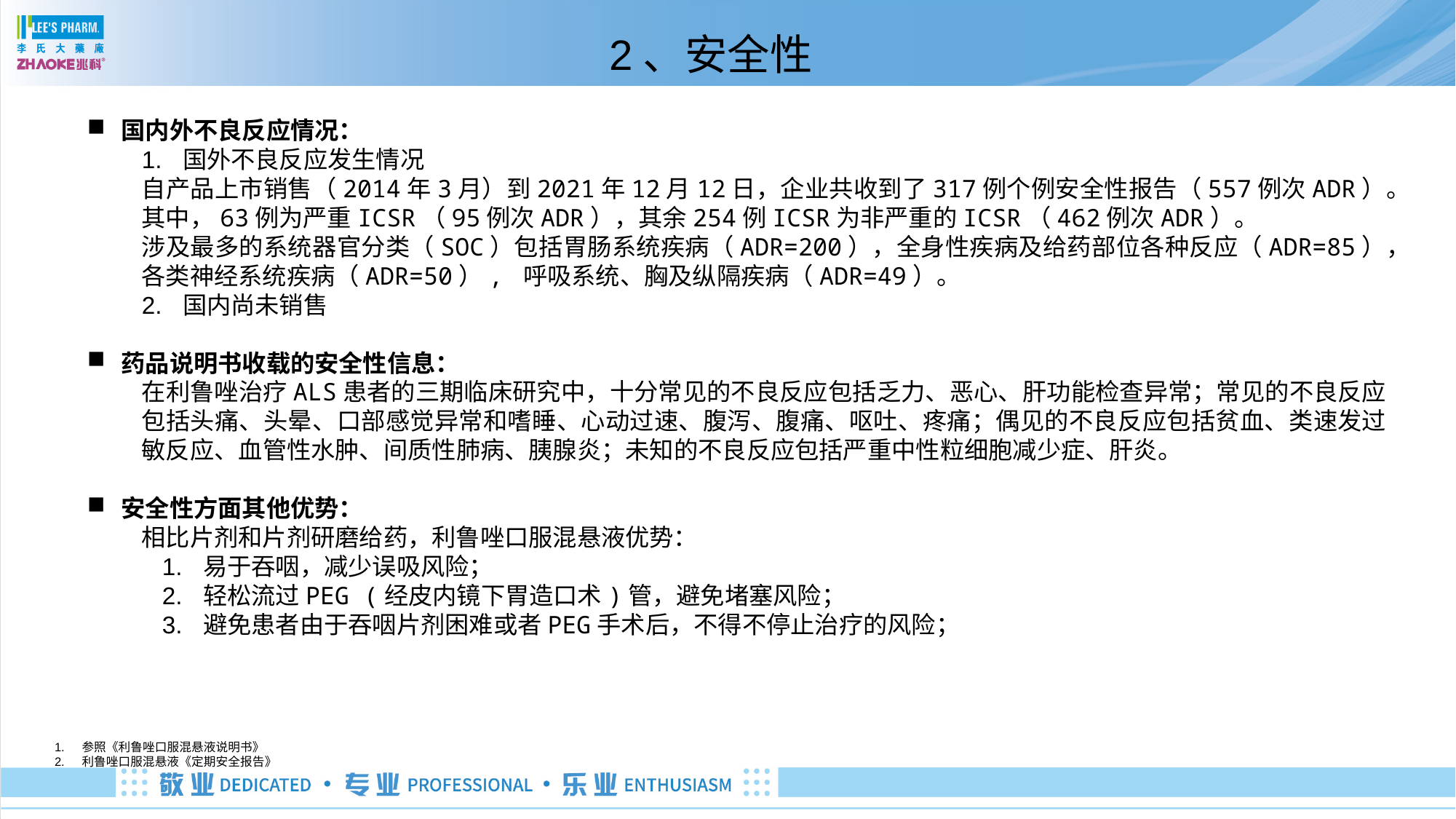

# 2、安全性
国内外不良反应情况：
国外不良反应发生情况
自产品上市销售（2014年3月）到2021年12月12日，企业共收到了317例个例安全性报告（557例次ADR）。其中，63例为严重ICSR（95例次ADR），其余254例ICSR为非严重的ICSR（462例次ADR）。
涉及最多的系统器官分类（SOC）包括胃肠系统疾病（ADR=200），全身性疾病及给药部位各种反应（ADR=85），各类神经系统疾病（ADR=50）, 呼吸系统、胸及纵隔疾病（ADR=49）。
国内尚未销售

药品说明书收载的安全性信息：
在利鲁唑治疗ALS患者的三期临床研究中，十分常见的不良反应包括乏力、恶心、肝功能检查异常；常见的不良反应包括头痛、头晕、口部感觉异常和嗜睡、心动过速、腹泻、腹痛、呕吐、疼痛；偶见的不良反应包括贫血、类速发过敏反应、血管性水肿、间质性肺病、胰腺炎；未知的不良反应包括严重中性粒细胞减少症、肝炎。

安全性方面其他优势：
相比片剂和片剂研磨给药，利鲁唑口服混悬液优势：
易于吞咽，减少误吸风险；
轻松流过PEG (经皮内镜下胃造口术)管，避免堵塞风险；
避免患者由于吞咽片剂困难或者PEG手术后，不得不停止治疗的风险；
参照《利鲁唑口服混悬液说明书》
利鲁唑口服混悬液《定期安全报告》